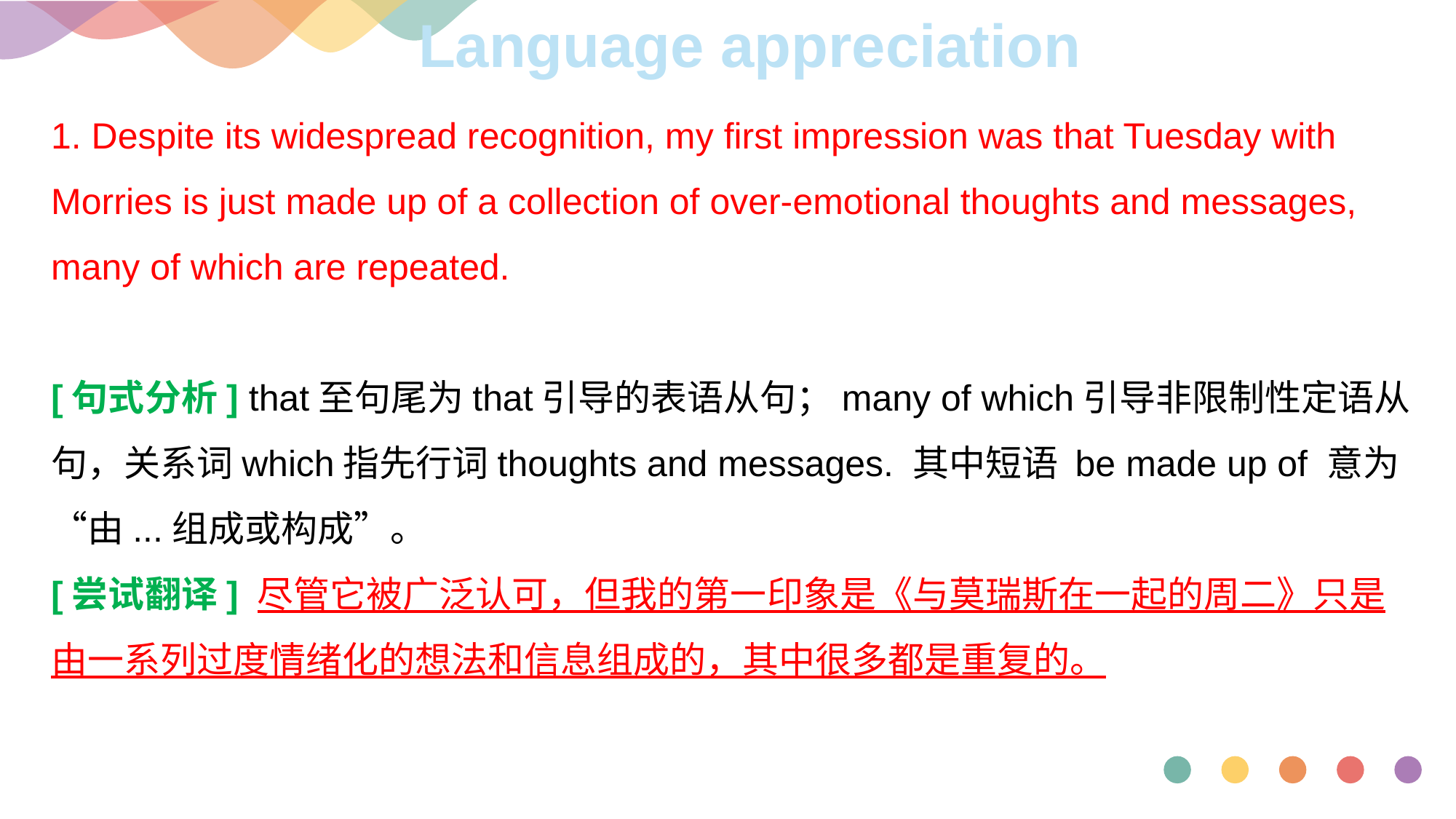

Language appreciation
1. Despite its widespread recognition, my first impression was that Tuesday with Morries is just made up of a collection of over-emotional thoughts and messages, many of which are repeated.

[句式分析] that至句尾为that引导的表语从句；many of which引导非限制性定语从句，关系词which指先行词thoughts and messages. 其中短语 be made up of 意为“由...组成或构成”。
[尝试翻译] 尽管它被广泛认可，但我的第一印象是《与莫瑞斯在一起的周二》只是由一系列过度情绪化的想法和信息组成的，其中很多都是重复的。